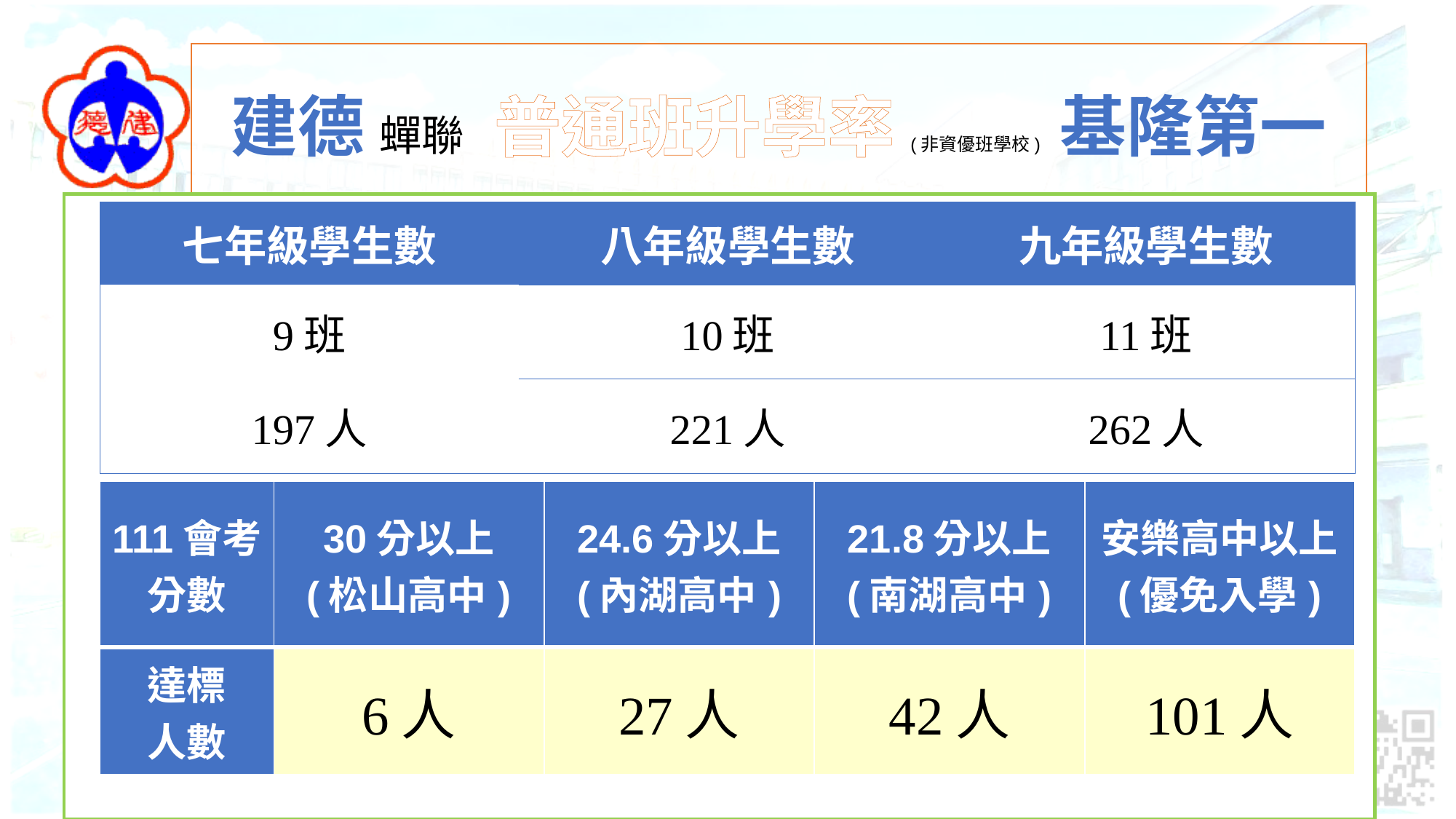

# 建德 蟬聯  普通班升學率(非資優班學校)   基隆第一

| 七年級學生數 | 八年級學生數 | 九年級學生數 |
| --- | --- | --- |
| 9班 | 10班 | 11班 |
| 197人 | 221人 | 262人 |
| 111會考 分數 | 30分以上 (松山高中) | 24.6分以上 (內湖高中) | 21.8分以上 (南湖高中) | 安樂高中以上 (優免入學) |
| --- | --- | --- | --- | --- |
| 達標 人數 | 6人 | 27人 | 42人 | 101人 |